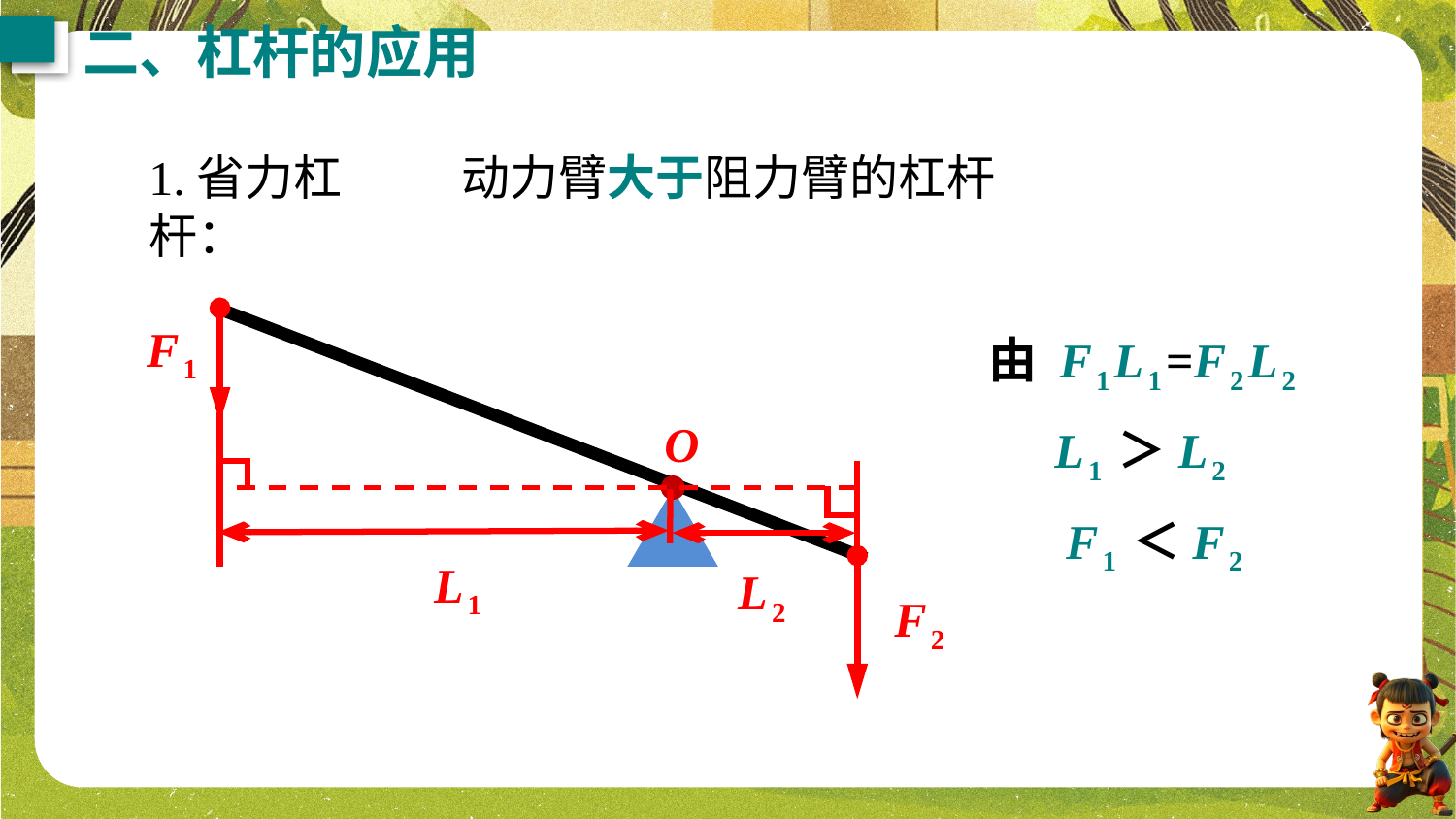

二、杠杆的应用

1.省力杠杆：
动力臂大于阻力臂的杠杆
由 F1L1=F2L2
 L1＞L2
  F1＜F2
F1
O

L1
L2
F2